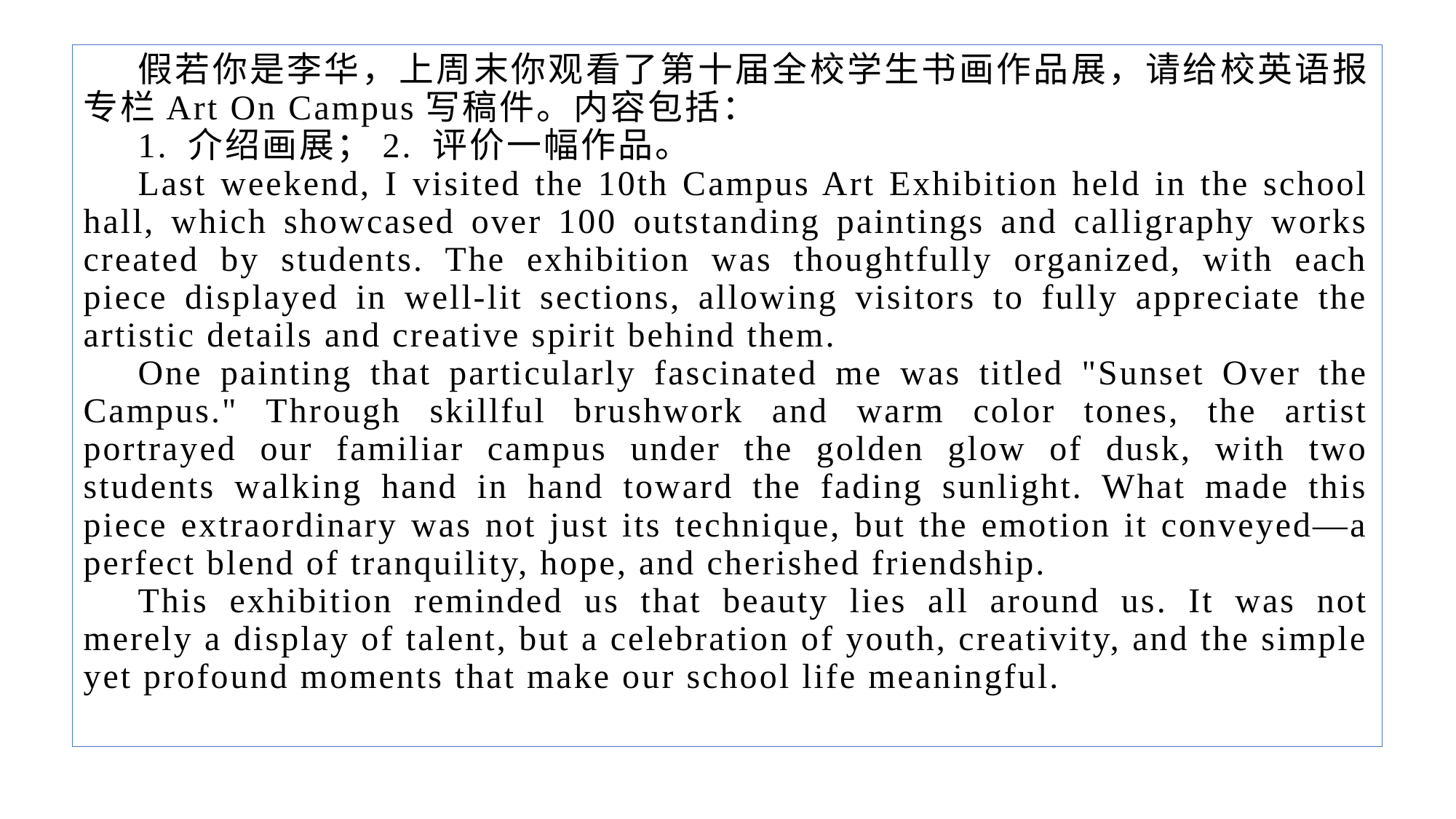

假若你是李华，上周末你观看了第十届全校学生书画作品展，请给校英语报专栏Art On Campus写稿件。内容包括：
1. 介绍画展；2. 评价一幅作品。
Last weekend, I visited the 10th Campus Art Exhibition held in the school hall, which showcased over 100 outstanding paintings and calligraphy works created by students. The exhibition was thoughtfully organized, with each piece displayed in well-lit sections, allowing visitors to fully appreciate the artistic details and creative spirit behind them.
One painting that particularly fascinated me was titled "Sunset Over the Campus." Through skillful brushwork and warm color tones, the artist portrayed our familiar campus under the golden glow of dusk, with two students walking hand in hand toward the fading sunlight. What made this piece extraordinary was not just its technique, but the emotion it conveyed—a perfect blend of tranquility, hope, and cherished friendship.
This exhibition reminded us that beauty lies all around us. It was not merely a display of talent, but a celebration of youth, creativity, and the simple yet profound moments that make our school life meaningful.